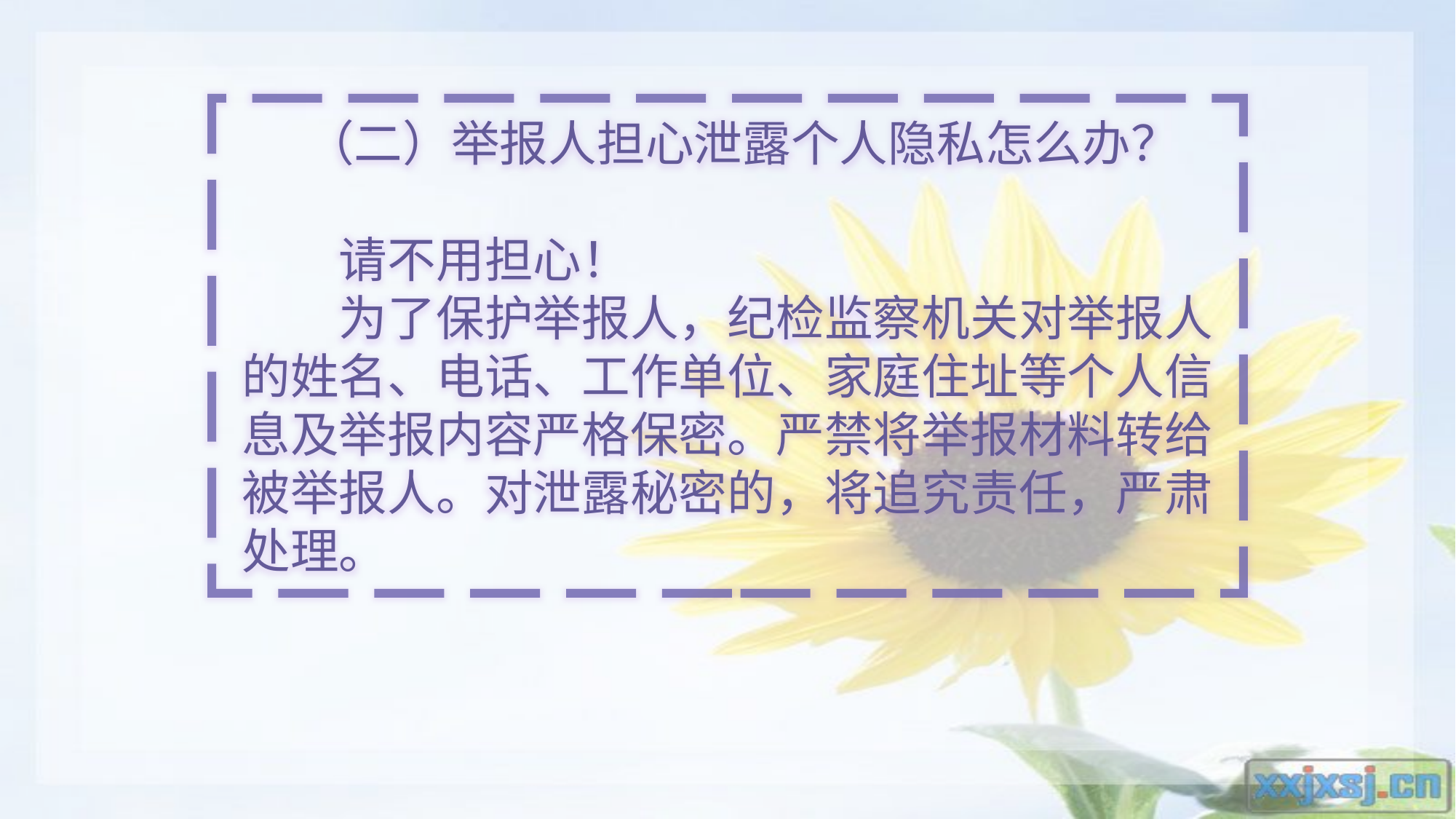

（二）举报人担心泄露个人隐私怎么办？

　　请不用担心！
　　为了保护举报人，纪检监察机关对举报人的姓名、电话、工作单位、家庭住址等个人信息及举报内容严格保密。严禁将举报材料转给被举报人。对泄露秘密的，将追究责任，严肃处理。